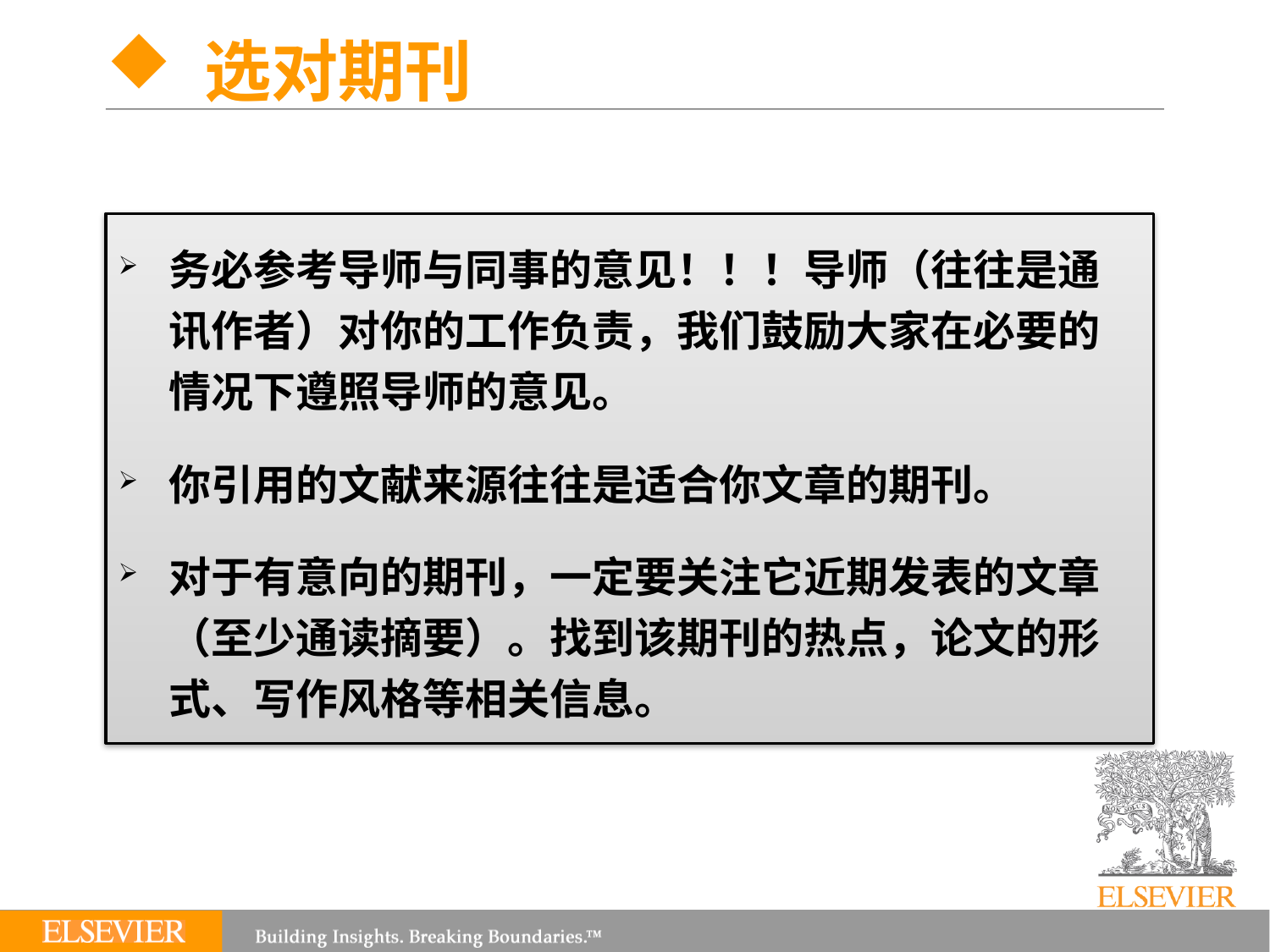

# 选对期刊
务必参考导师与同事的意见！！！导师（往往是通讯作者）对你的工作负责，我们鼓励大家在必要的情况下遵照导师的意见。
你引用的文献来源往往是适合你文章的期刊。
对于有意向的期刊，一定要关注它近期发表的文章（至少通读摘要）。找到该期刊的热点，论文的形式、写作风格等相关信息。